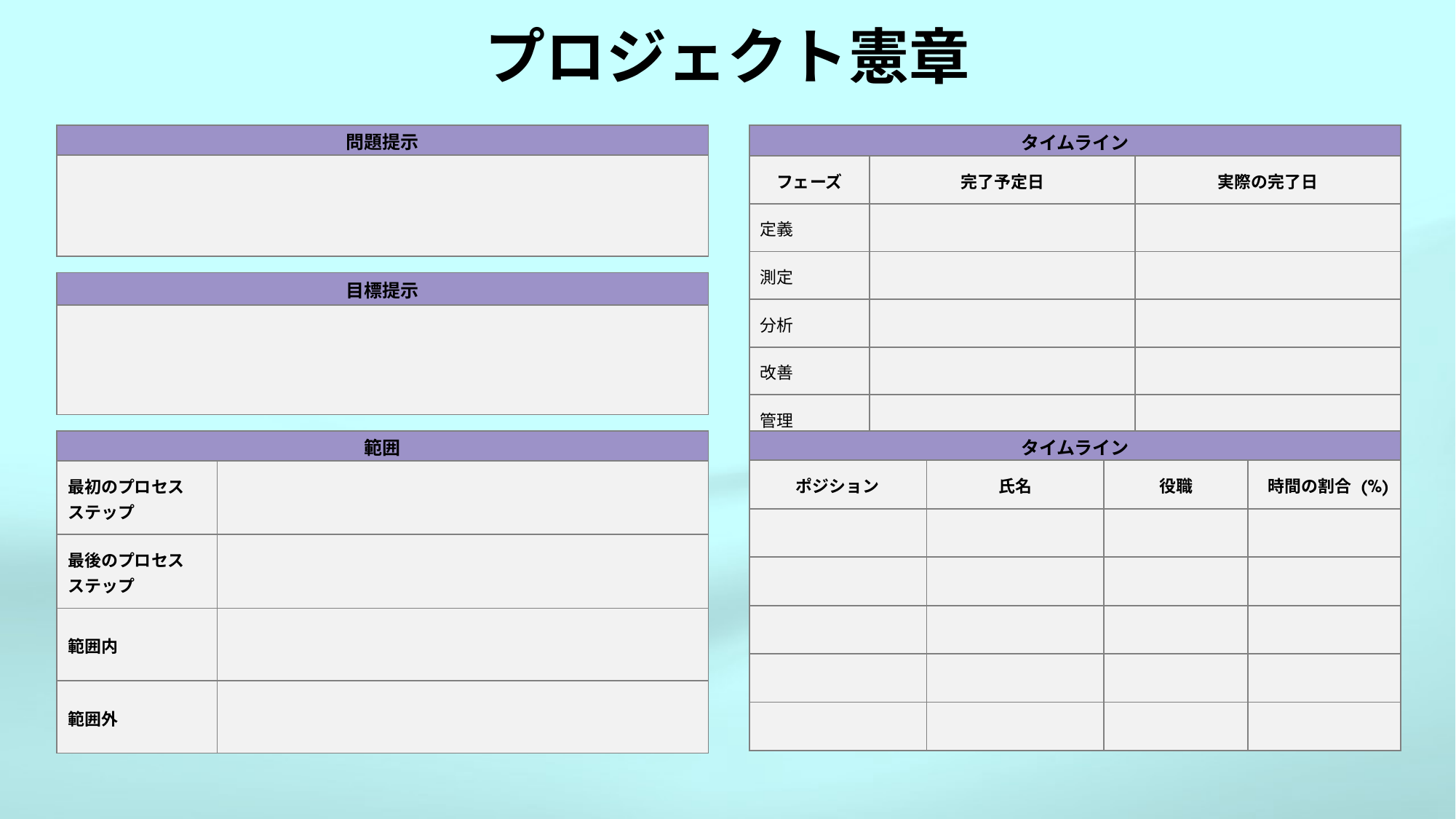

# プロジェクト憲章
| タイムライン |  |  |
| --- | --- | --- |
| フェーズ | 完了予定日 | 実際の完了日 |
| 定義 |  |  |
| 測定 |  |  |
| 分析 |  |  |
| 改善 |  |  |
| 管理 |  |  |
| 問題提示 |
| --- |
|  |
| 目標提示 |
| --- |
|  |
| 範囲 |  |
| --- | --- |
| 最初のプロセス ステップ |  |
| 最後のプロセス ステップ |  |
| 範囲内 |  |
| 範囲外 |  |
| タイムライン |  |  |  |
| --- | --- | --- | --- |
| ポジション | 氏名 | 役職 | 時間の割合 (%) |
|  |  |  |  |
|  |  |  |  |
|  |  |  |  |
|  |  |  |  |
|  |  |  |  |